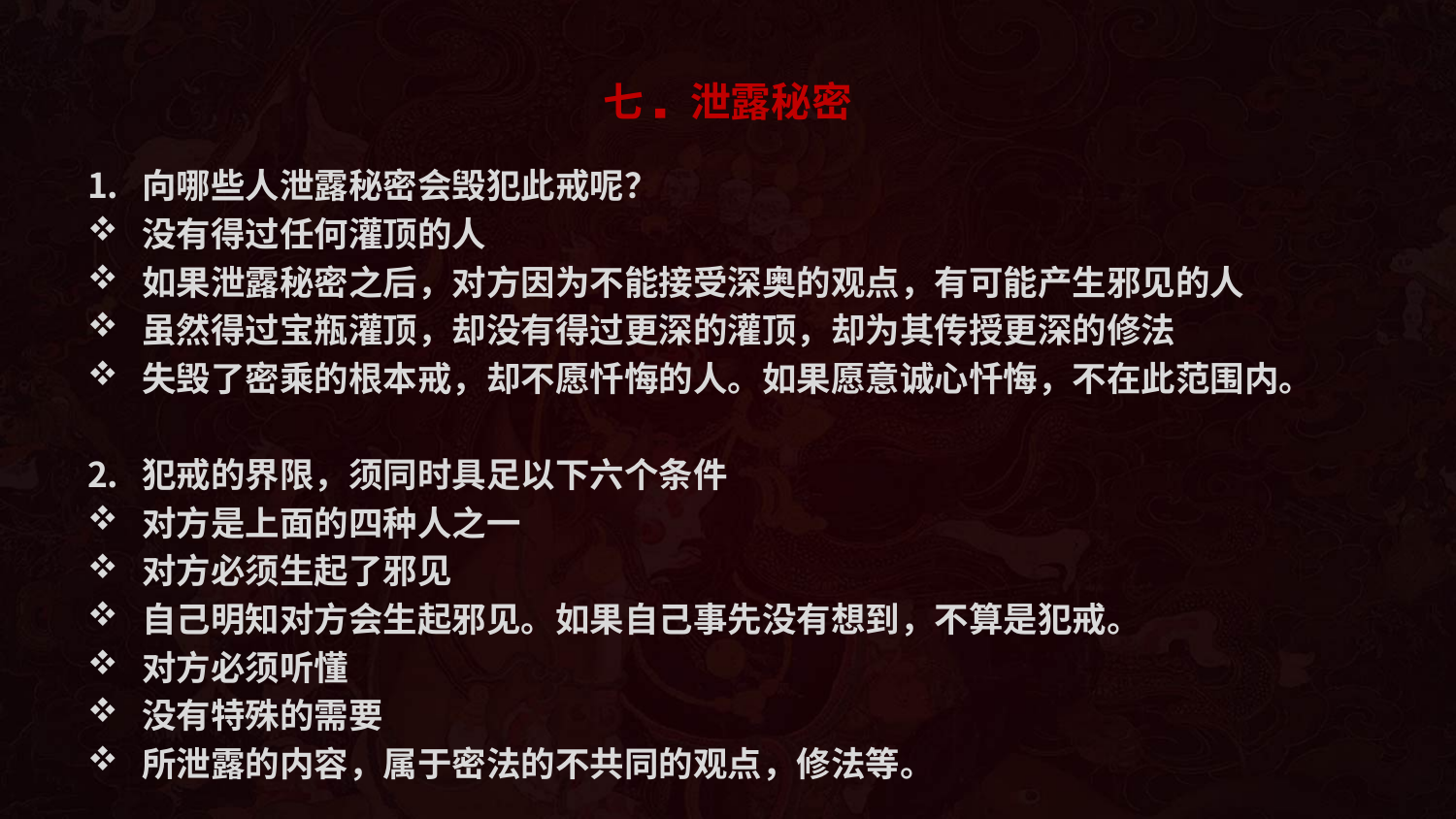

# 七. 泄露秘密
向哪些人泄露秘密会毁犯此戒呢？
没有得过任何灌顶的人
如果泄露秘密之后，对方因为不能接受深奥的观点，有可能产生邪见的人
虽然得过宝瓶灌顶，却没有得过更深的灌顶，却为其传授更深的修法
失毁了密乘的根本戒，却不愿忏悔的人。如果愿意诚心忏悔，不在此范围内。

犯戒的界限，须同时具足以下六个条件
对方是上面的四种人之一
对方必须生起了邪见
自己明知对方会生起邪见。如果自己事先没有想到，不算是犯戒。
对方必须听懂
没有特殊的需要
所泄露的内容，属于密法的不共同的观点，修法等。